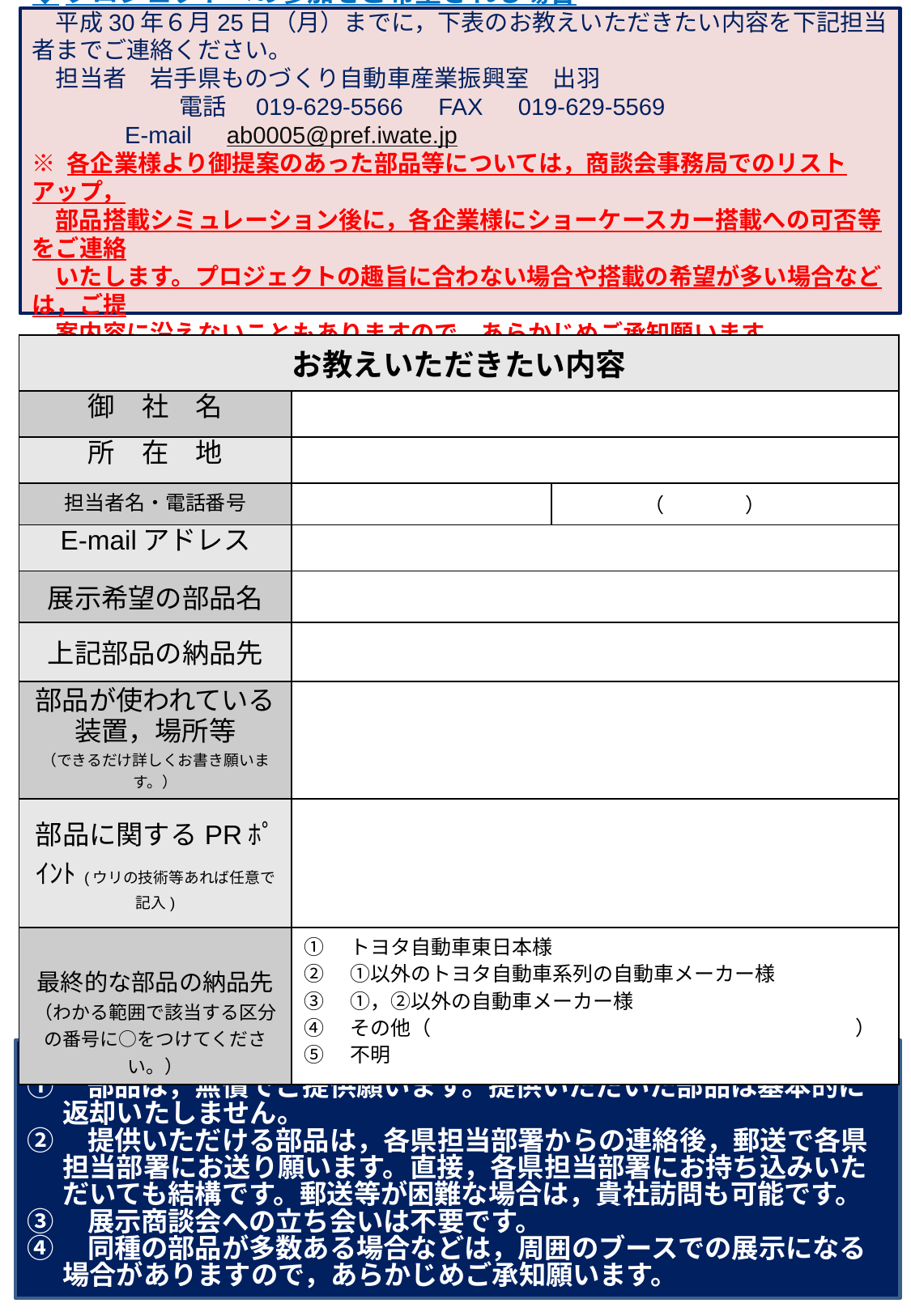

◆プロジェクトへの参加をご希望される場合
　平成30年６月25日（月）までに，下表のお教えいただきたい内容を下記担当者までご連絡ください。
　担当者　岩手県ものづくり自動車産業振興室　出羽
　　　　　　 電話　019-629-5566　FAX　019-629-5569
           　E-mail　ab0005@pref.iwate.jp
※ 各企業様より御提案のあった部品等については，商談会事務局でのリストアップ，
　部品搭載シミュレーション後に，各企業様にショーケースカー搭載への可否等をご連絡
　いたします。プロジェクトの趣旨に合わない場合や搭載の希望が多い場合などは，ご提
　案内容に沿えないこともありますので，あらかじめご承知願います。
| お教えいただきたい内容 |  |  |
| --- | --- | --- |
| 御　社　名 |  |  |
| 所　在　地 |  |  |
| 担当者名・電話番号 |  | （　　　　） |
| E-mailアドレス |  |  |
| 展示希望の部品名 |  |  |
| 上記部品の納品先 |  |  |
| 部品が使われている 装置，場所等 （できるだけ詳しくお書き願います。） |  |  |
| 部品に関するPRﾎﾟｲﾝﾄ(ウリの技術等あれば任意で記入) |  |  |
| 最終的な部品の納品先 （わかる範囲で該当する区分 の番号に○をつけてください。） | ①　トヨタ自動車東日本様 ②　①以外のトヨタ自動車系列の自動車メーカー様 ③　①，②以外の自動車メーカー様 ④　その他（　　　　　　　　　　　　　　　　　　　　　） ⑤　不明 |  |
展示する部品等の取り扱いについて
①　部品は，無償でご提供願います。提供いただいた部品は基本的に返却いたしません。
②　提供いただける部品は，各県担当部署からの連絡後，郵送で各県担当部署にお送り願います。直接，各県担当部署にお持ち込みいただいても結構です。郵送等が困難な場合は，貴社訪問も可能です。
③　展示商談会への立ち会いは不要です。
④　同種の部品が多数ある場合などは，周囲のブースでの展示になる場合がありますので，あらかじめご承知願います。